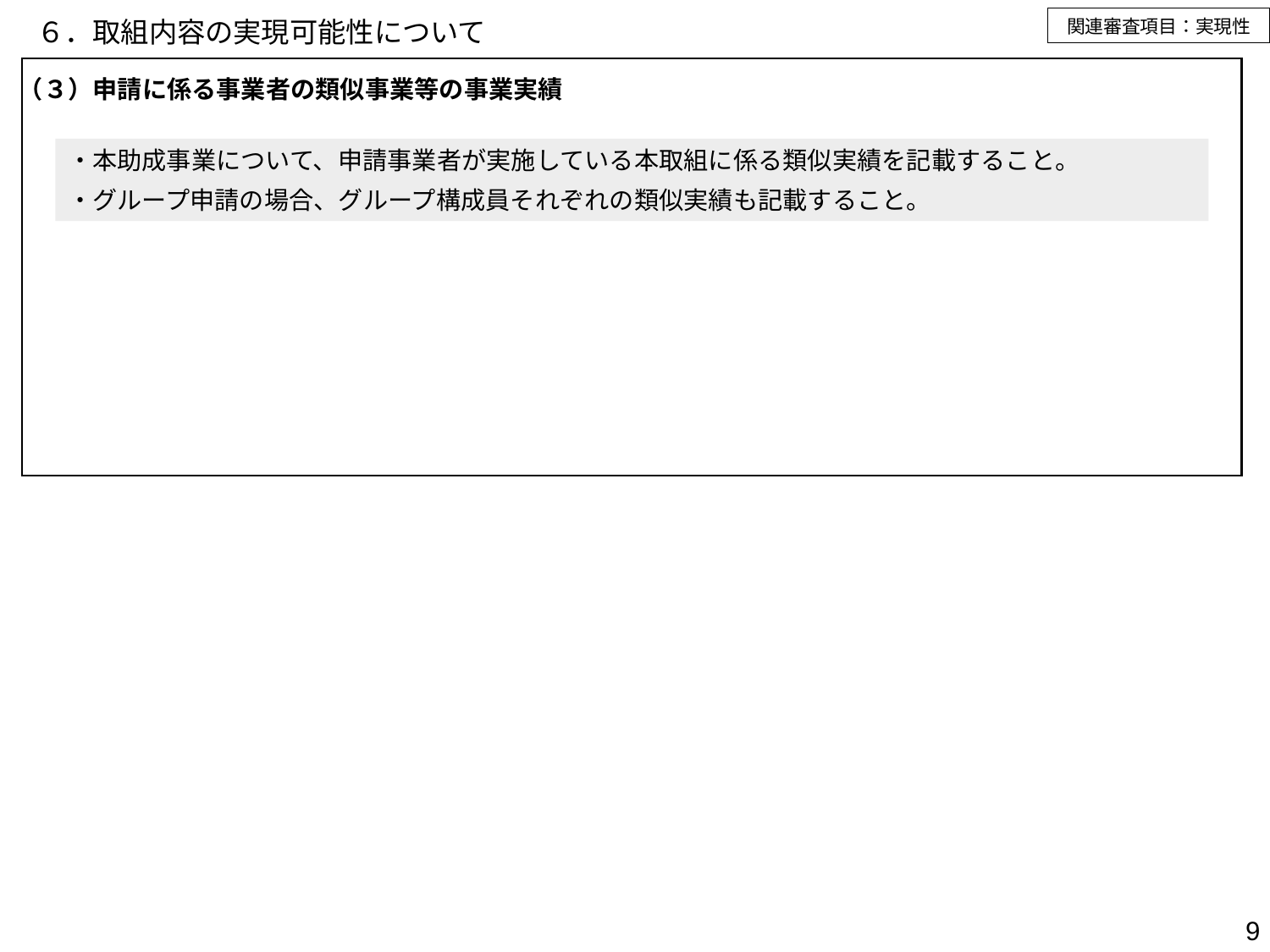

関連審査項目：実現性
# ６．取組内容の実現可能性について

（３）申請に係る事業者の類似事業等の事業実績
・本助成事業について、申請事業者が実施している本取組に係る類似実績を記載すること。
・グループ申請の場合、グループ構成員それぞれの類似実績も記載すること。
9